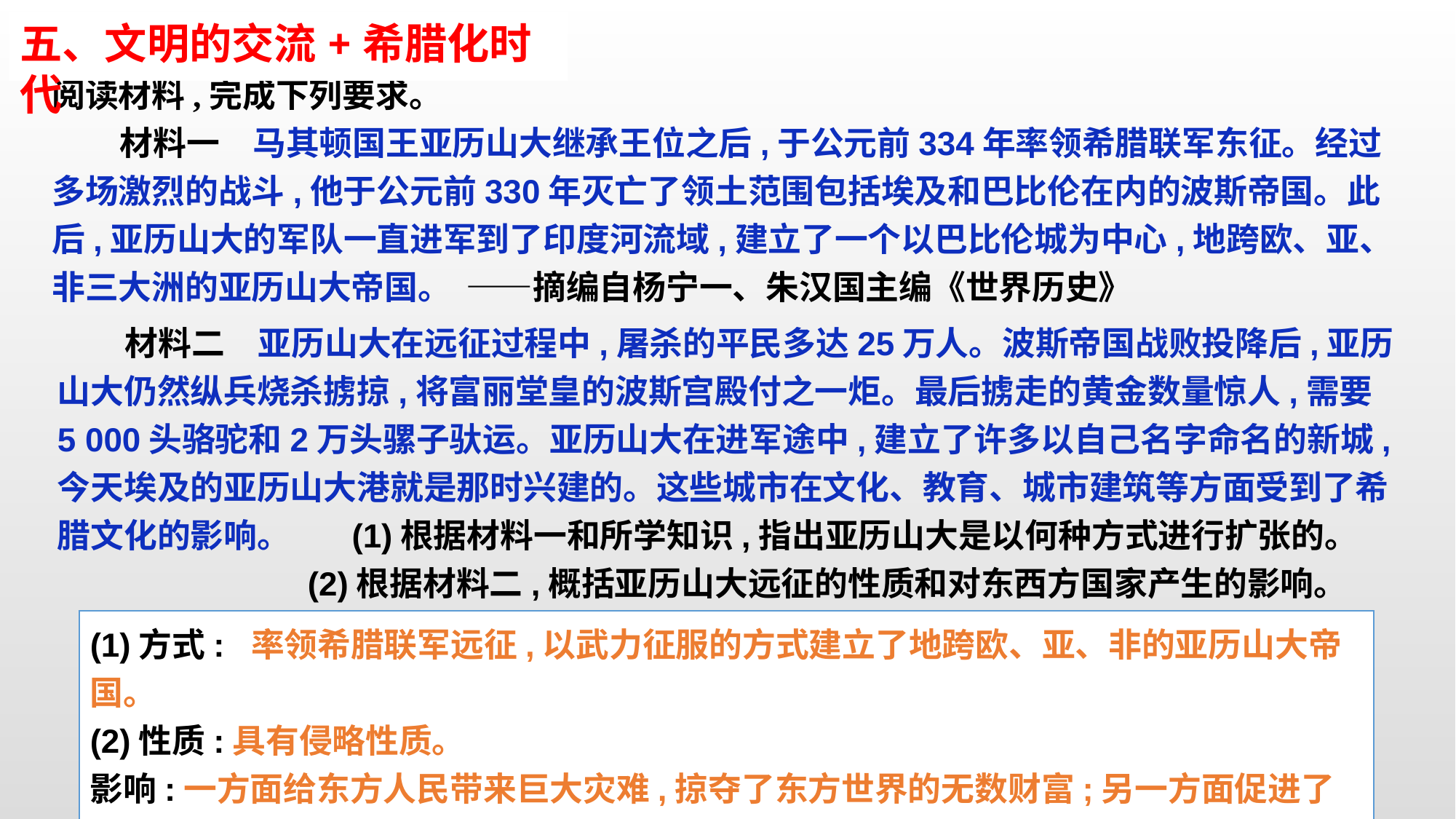

五、文明的交流+希腊化时代

阅读材料,完成下列要求。
        材料一　马其顿国王亚历山大继承王位之后,于公元前334年率领希腊联军东征。经过多场激烈的战斗,他于公元前330年灭亡了领土范围包括埃及和巴比伦在内的波斯帝国。此后,亚历山大的军队一直进军到了印度河流域,建立了一个以巴比伦城为中心,地跨欧、亚、非三大洲的亚历山大帝国。  ——摘编自杨宁一、朱汉国主编《世界历史》
        材料二　亚历山大在远征过程中,屠杀的平民多达25万人。波斯帝国战败投降后,亚历山大仍然纵兵烧杀掳掠,将富丽堂皇的波斯宫殿付之一炬。最后掳走的黄金数量惊人,需要5 000头骆驼和2万头骡子驮运。亚历山大在进军途中,建立了许多以自己名字命名的新城,今天埃及的亚历山大港就是那时兴建的。这些城市在文化、教育、城市建筑等方面受到了希腊文化的影响。       (1)根据材料一和所学知识,指出亚历山大是以何种方式进行扩张的。
                           (2)根据材料二,概括亚历山大远征的性质和对东西方国家产生的影响。
(1)方式:  率领希腊联军远征,以武力征服的方式建立了地跨欧、亚、非的亚历山大帝国。
(2)性质:具有侵略性质。
影响:一方面给东方人民带来巨大灾难,掠夺了东方世界的无数财富;另一方面促进了东西方文化的大交汇,加强了东西方之间的经济联系和贸易往来。